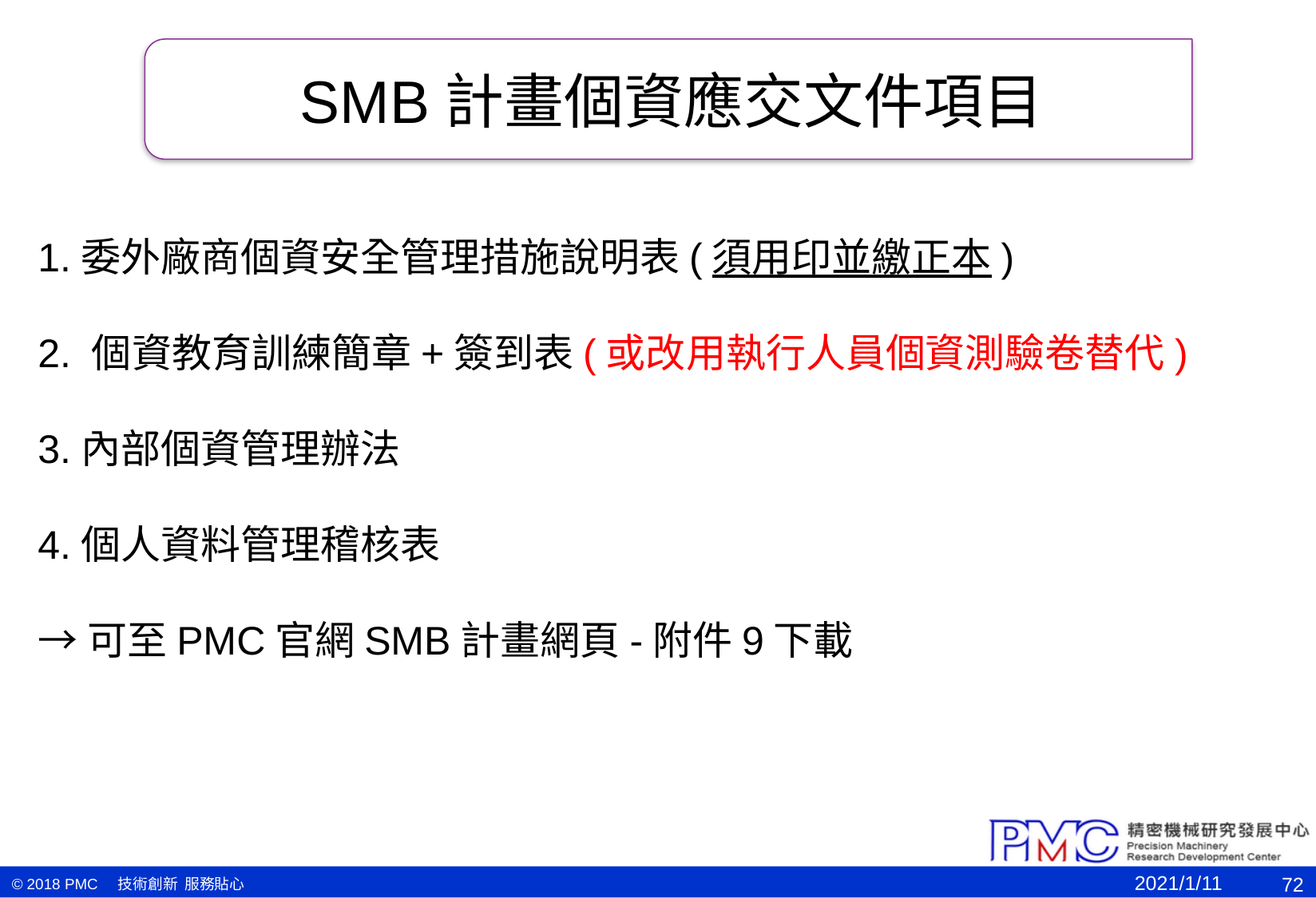

SMB計畫個資應交文件項目
1.委外廠商個資安全管理措施說明表(須用印並繳正本)
2. 個資教育訓練簡章+簽到表(或改用執行人員個資測驗卷替代)
3.內部個資管理辦法
4.個人資料管理稽核表
→可至PMC官網SMB計畫網頁-附件9下載
2021/1/11
72